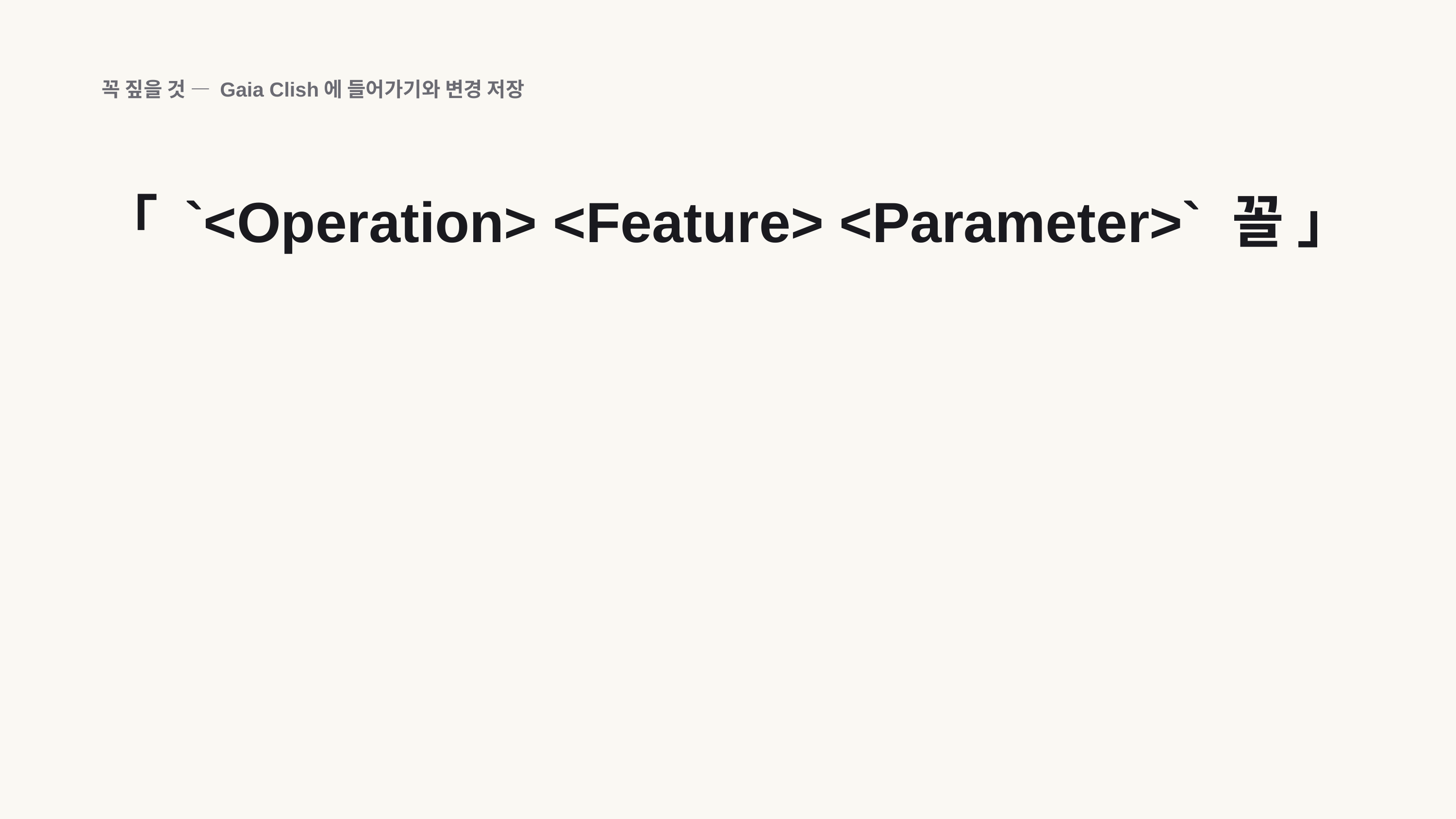

꼭 짚을 것 — Gaia Clish에 들어가기와 변경 저장
「 `<Operation> <Feature> <Parameter>` 꼴 」